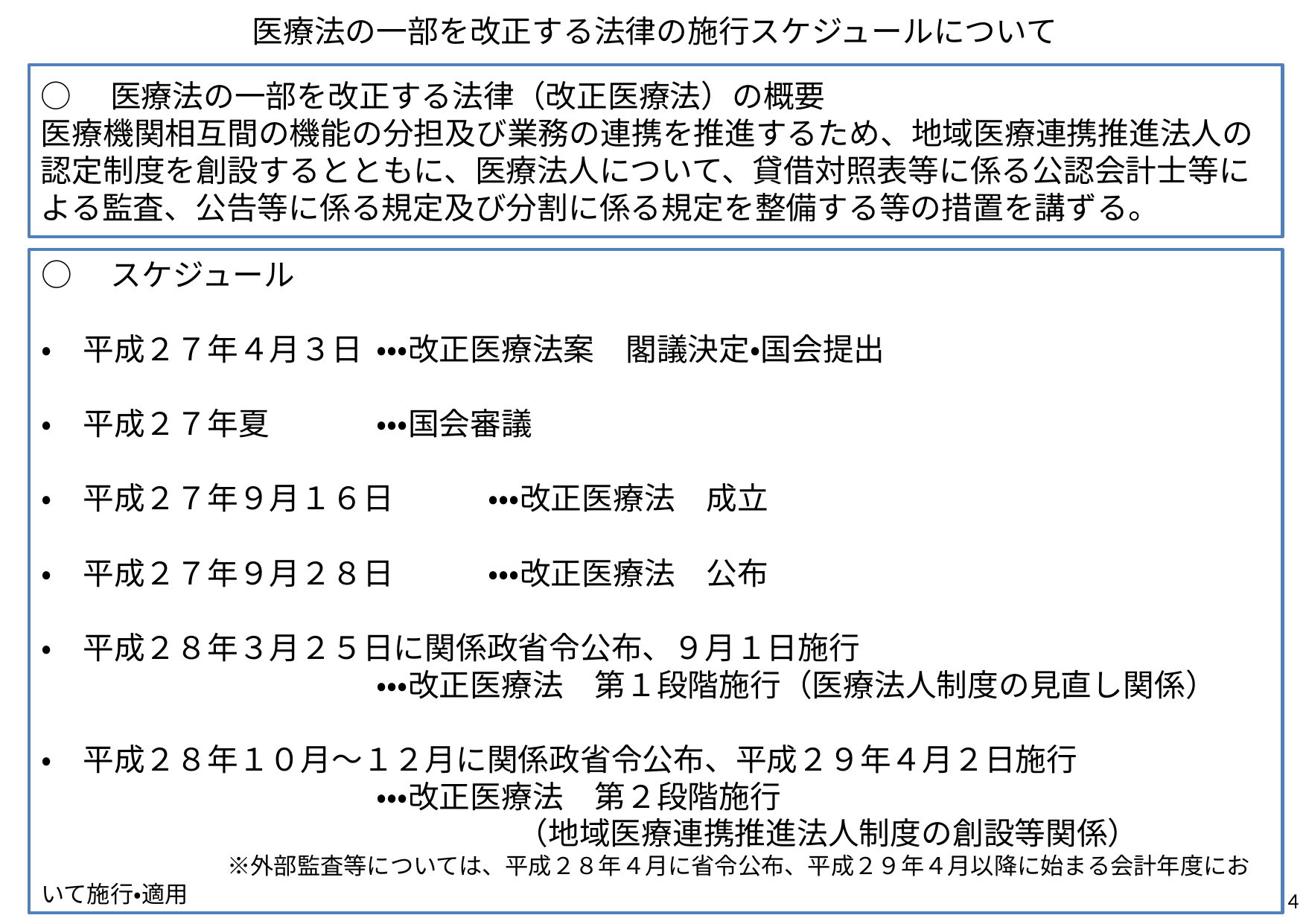

医療法の一部を改正する法律の施行スケジュールについて
# ○　医療法の一部を改正する法律（改正医療法）の概要 医療機関相互間の機能の分担及び業務の連携を推進するため、地域医療連携推進法人の認定制度を創設するとともに、医療法人について、貸借対照表等に係る公認会計士等による監査、公告等に係る規定及び分割に係る規定を整備する等の措置を講ずる。
○　スケジュール

・　平成２７年４月３日	・・・改正医療法案　閣議決定・国会提出

・　平成２７年夏	・・・国会審議

・　平成２７年９月１６日	・・・改正医療法　成立

・　平成２７年９月２８日	・・・改正医療法　公布

・　平成２８年３月２５日に関係政省令公布、９月１日施行
	・・・改正医療法　第１段階施行（医療法人制度の見直し関係）

・　平成２８年１０月～１２月に関係政省令公布、平成２９年４月２日施行
	・・・改正医療法　第２段階施行
                                                                    （地域医療連携推進法人制度の創設等関係）
　　　　　　　　※外部監査等については、平成２８年４月に省令公布、平成２９年４月以降に始まる会計年度において施行・適用
4